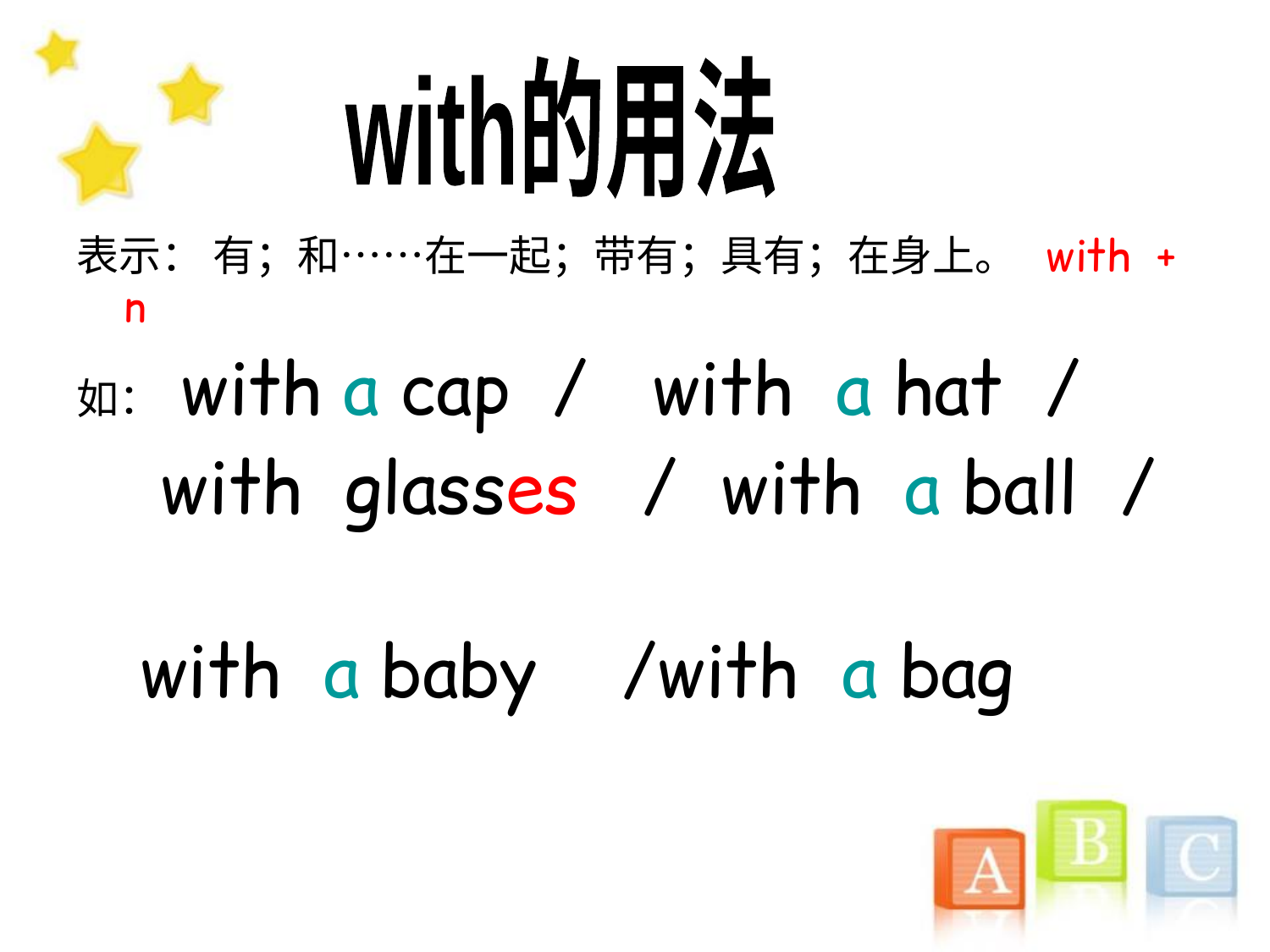

with的用法
表示： 有；和……在一起；带有；具有；在身上。  with  +  n
如： with a cap  /   with  a hat  /
    with  glasses   /  with  a ball  /
   with  a baby    /with  a bag